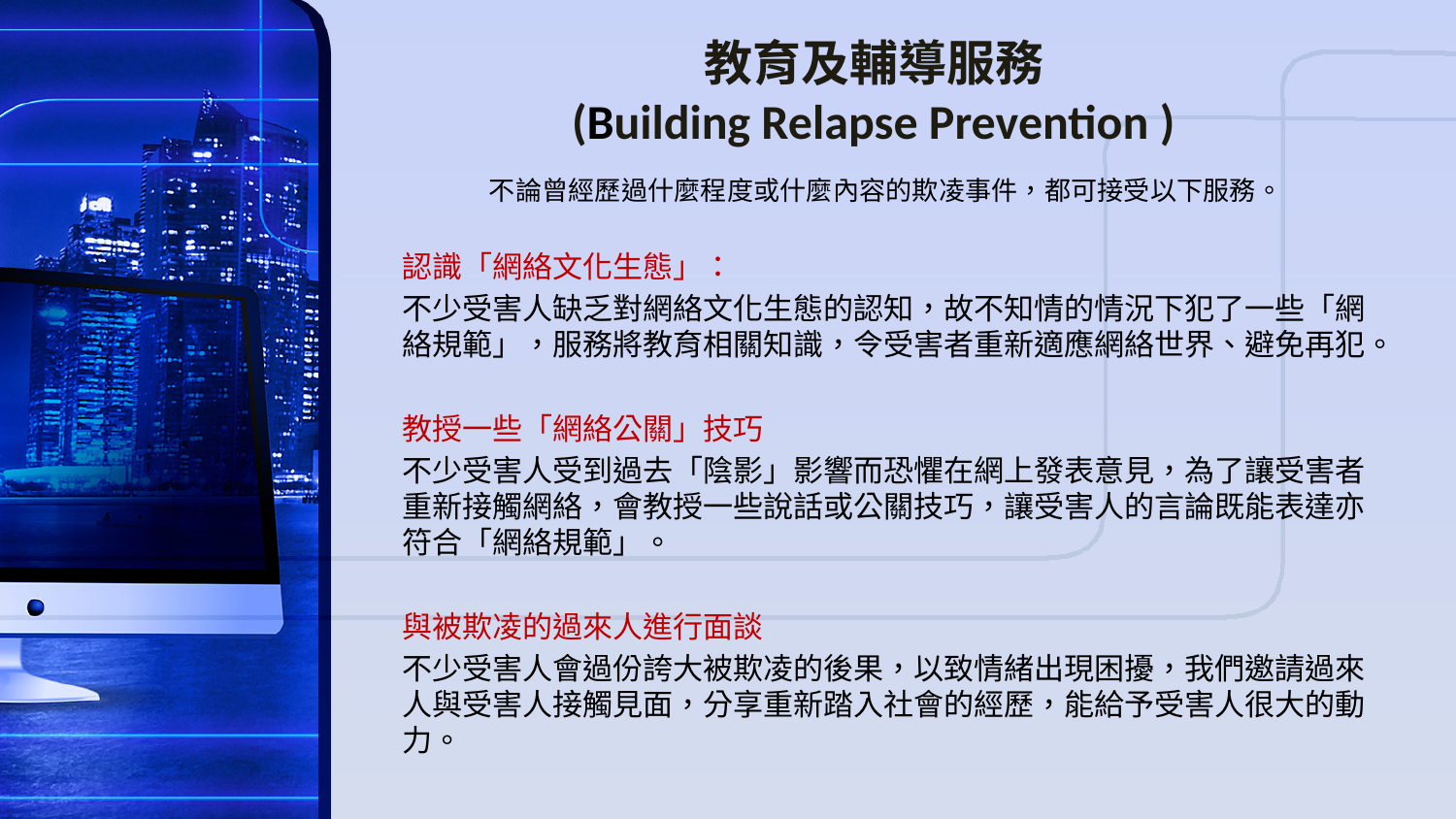

# 教育及輔導服務 (Building Relapse Prevention )
不論曾經歷過什麼程度或什麼內容的欺凌事件，都可接受以下服務。

認識「網絡文化生態」：
不少受害人缺乏對網絡文化生態的認知，故不知情的情況下犯了一些「網絡規範」，服務將教育相關知識，令受害者重新適應網絡世界、避免再犯。

教授一些「網絡公關」技巧
不少受害人受到過去「陰影」影響而恐懼在網上發表意見，為了讓受害者重新接觸網絡，會教授一些說話或公關技巧，讓受害人的言論既能表達亦符合「網絡規範」。

與被欺凌的過來人進行面談
不少受害人會過份誇大被欺凌的後果，以致情緒出現困擾，我們邀請過來人與受害人接觸見面，分享重新踏入社會的經歷，能給予受害人很大的動力。